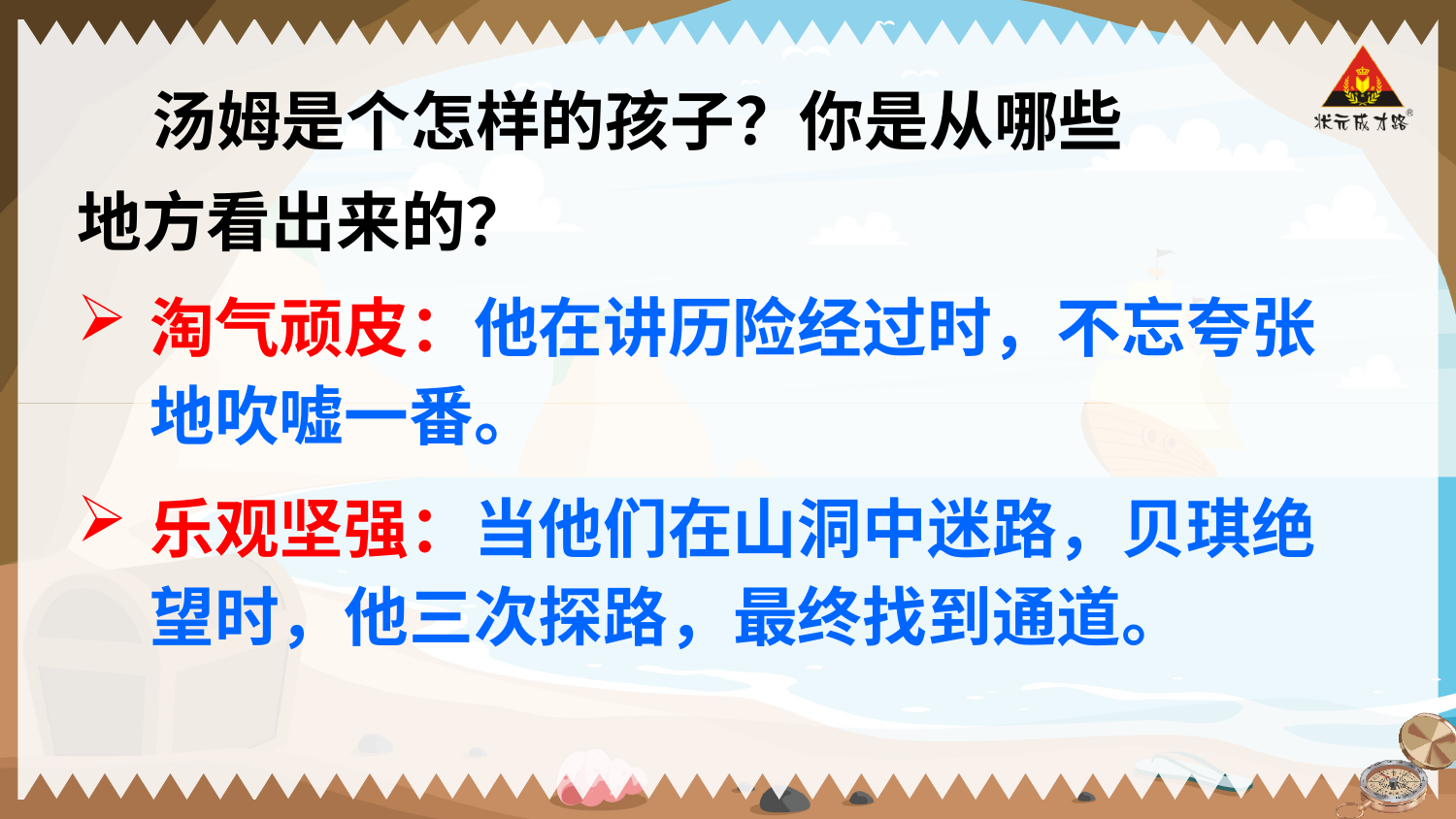

汤姆是个怎样的孩子？你是从哪些地方看出来的？
淘气顽皮：他在讲历险经过时，不忘夸张地吹嘘一番。
乐观坚强：当他们在山洞中迷路，贝琪绝望时，他三次探路，最终找到通道。